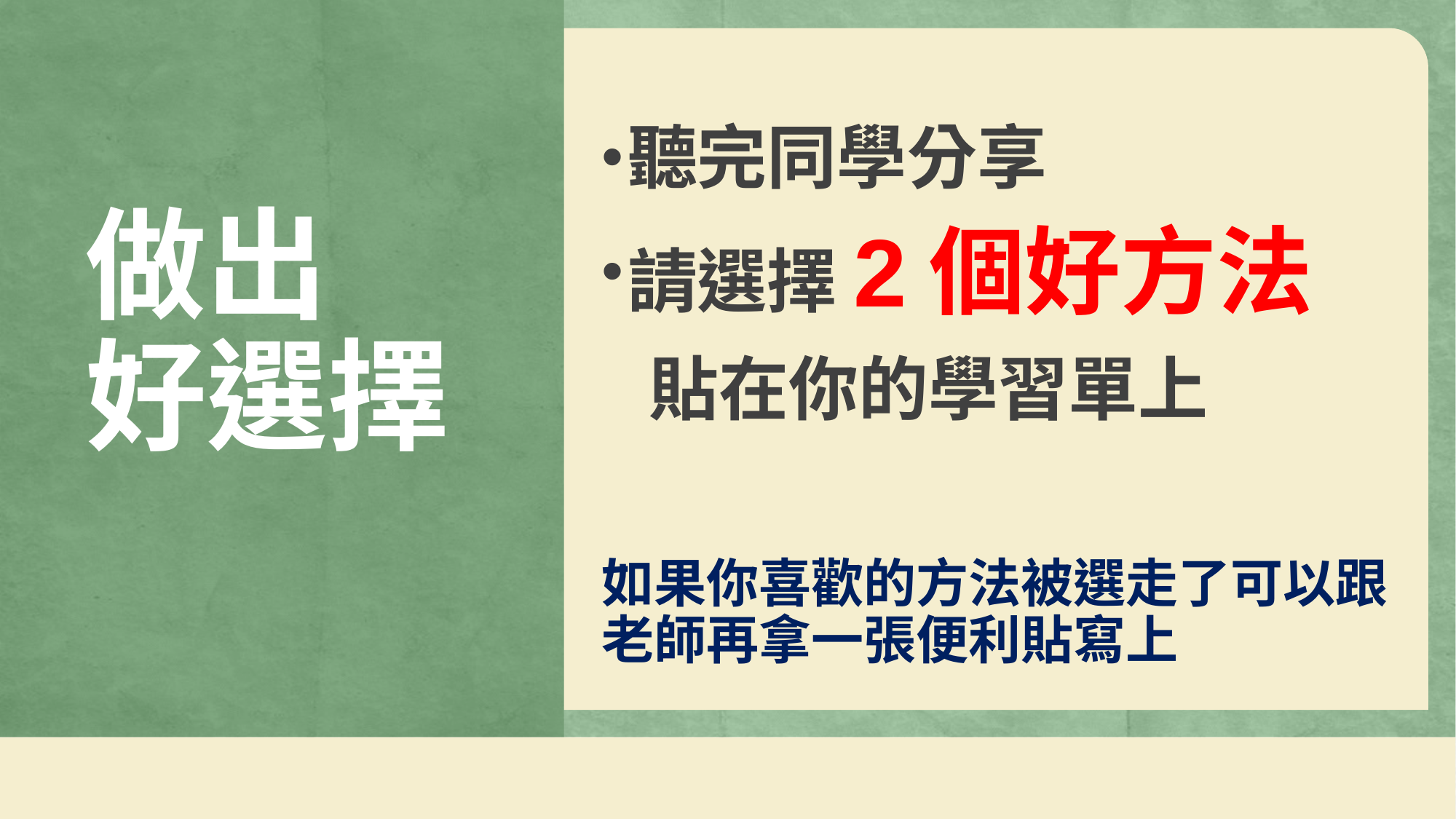

聽完同學分享
請選擇2個好方法
  貼在你的學習單上

如果你喜歡的方法被選走了可以跟老師再拿一張便利貼寫上
# 做出 好選擇